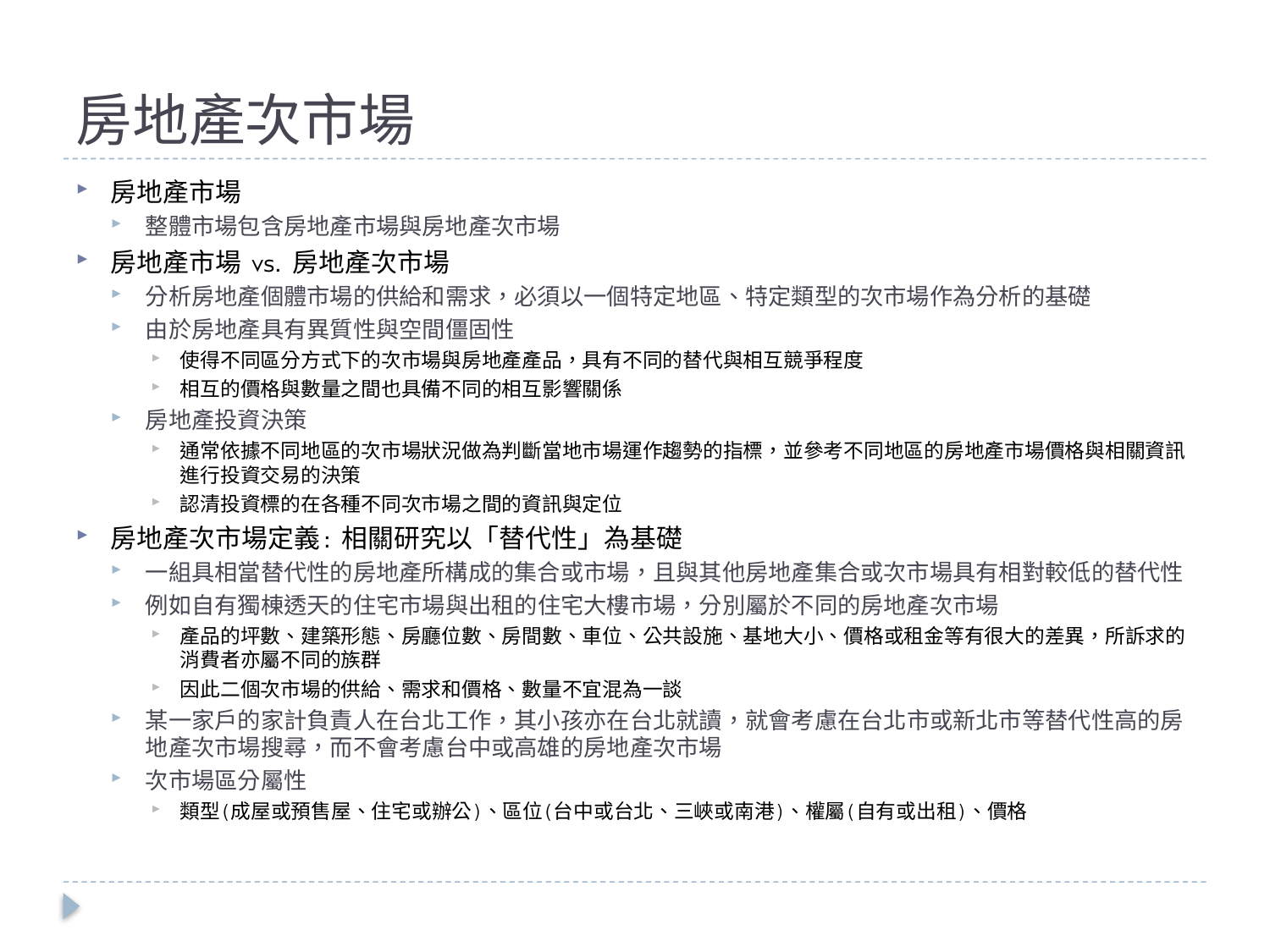

# 房地產次市場
房地產市場
整體市場包含房地產市場與房地產次市場
房地產市場 vs. 房地產次市場
分析房地產個體市場的供給和需求，必須以一個特定地區、特定類型的次市場作為分析的基礎
由於房地產具有異質性與空間僵固性
使得不同區分方式下的次市場與房地產產品，具有不同的替代與相互競爭程度
相互的價格與數量之間也具備不同的相互影響關係
房地產投資決策
通常依據不同地區的次市場狀況做為判斷當地市場運作趨勢的指標，並參考不同地區的房地產市場價格與相關資訊進行投資交易的決策
認清投資標的在各種不同次市場之間的資訊與定位
房地產次市場定義: 相關研究以「替代性」為基礎
一組具相當替代性的房地產所構成的集合或市場，且與其他房地產集合或次市場具有相對較低的替代性
例如自有獨棟透天的住宅市場與出租的住宅大樓市場，分別屬於不同的房地產次市場
產品的坪數、建築形態、房廳位數、房間數、車位、公共設施、基地大小、價格或租金等有很大的差異，所訴求的消費者亦屬不同的族群
因此二個次市場的供給、需求和價格、數量不宜混為一談
某一家戶的家計負責人在台北工作，其小孩亦在台北就讀，就會考慮在台北市或新北市等替代性高的房地產次市場搜尋，而不會考慮台中或高雄的房地產次市場
次市場區分屬性
類型(成屋或預售屋、住宅或辦公)、區位(台中或台北、三峽或南港)、權屬(自有或出租)、價格